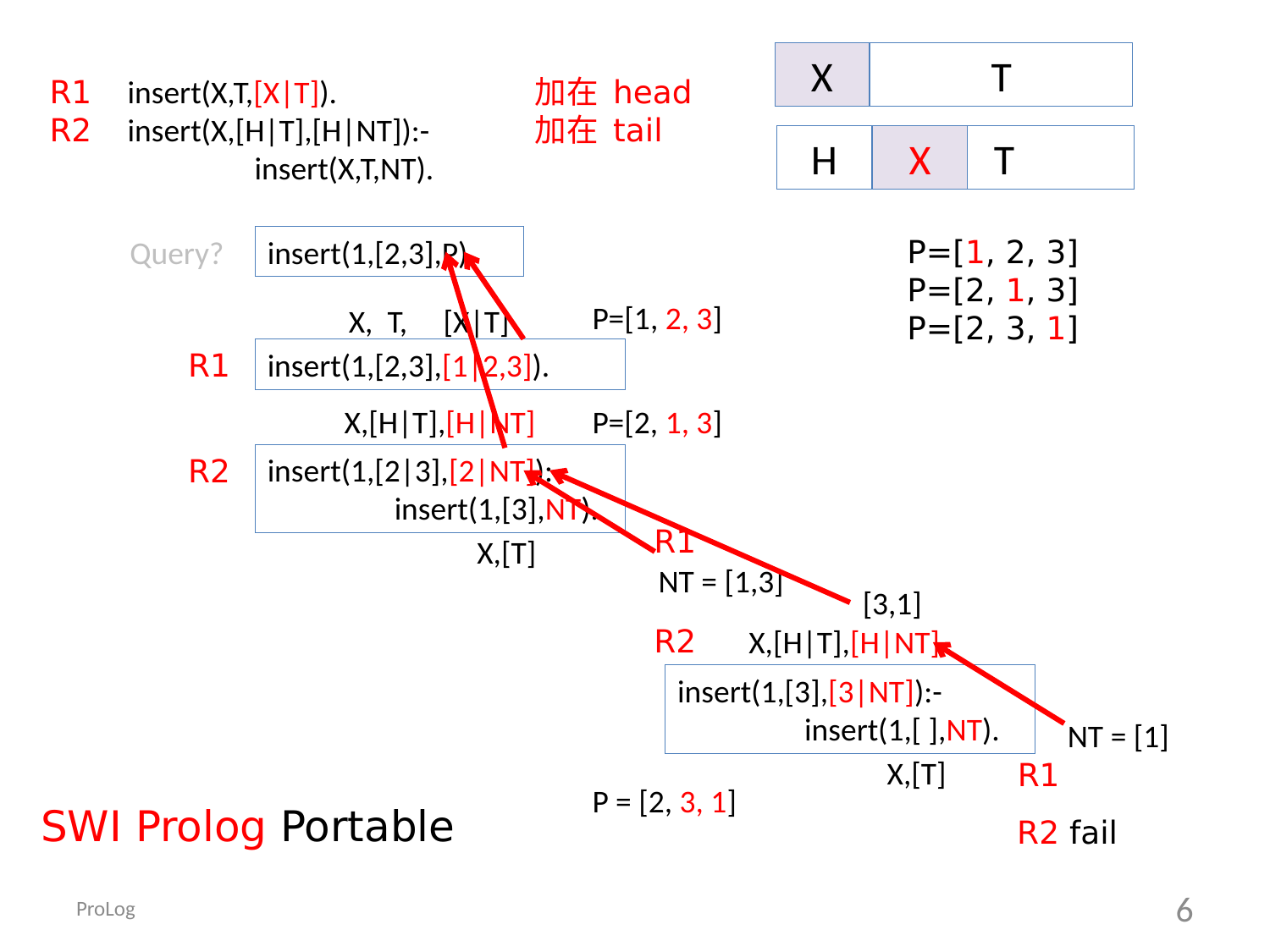

X
T
R1
R2
insert(X,T,[X|T]).
insert(X,[H|T],[H|NT]):-
	insert(X,T,NT).
加在 head
加在 tail
H
X
T
P=[1, 2, 3]
P=[2, 1, 3]
P=[2, 3, 1]
Query?
insert(1,[2,3],P).
P=[1, 2, 3]
X,  T,     [X|T]
R1
insert(1,[2,3],[1|2,3]).
P=[2, 1, 3]
X,[H|T],[H|NT]
insert(1,[2|3],[2|NT]):-
	insert(1,[3],NT).
R2
R1
X,[T]
NT = [1,3]
[3,1]
R2
X,[H|T],[H|NT]
insert(1,[3],[3|NT]):-
	insert(1,[ ],NT).
NT = [1]
X,[T]
R1
P = [2, 3, 1]
SWI Prolog Portable
R2 fail
ProLog
6